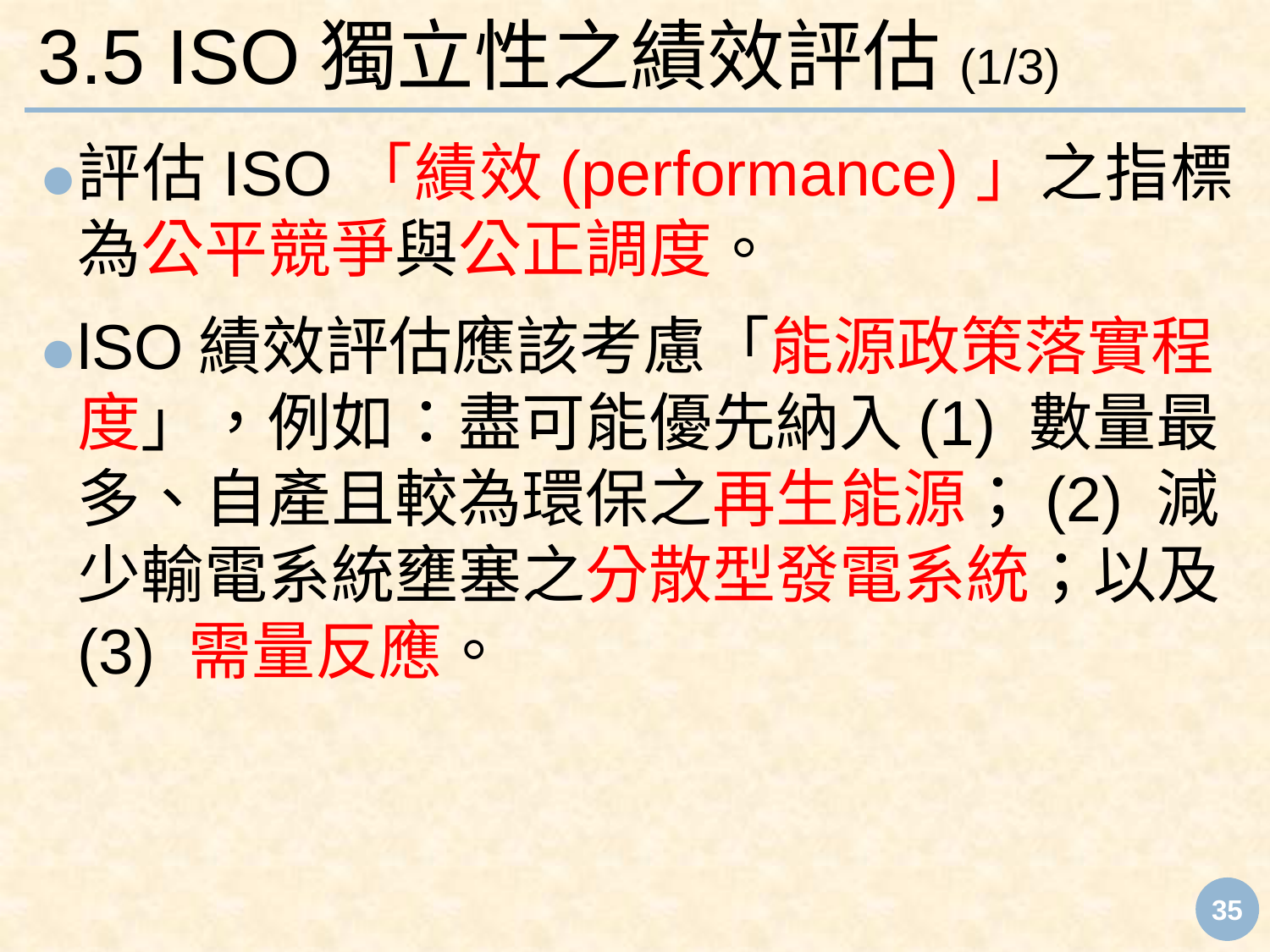

# 3.5 ISO獨立性之績效評估(1/3)
評估ISO「績效(performance)」之指標為公平競爭與公正調度。
lSO績效評估應該考慮「能源政策落實程度」，例如：盡可能優先納入(1) 數量最多、自產且較為環保之再生能源；(2) 減少輸電系統壅塞之分散型發電系統；以及(3) 需量反應。
35